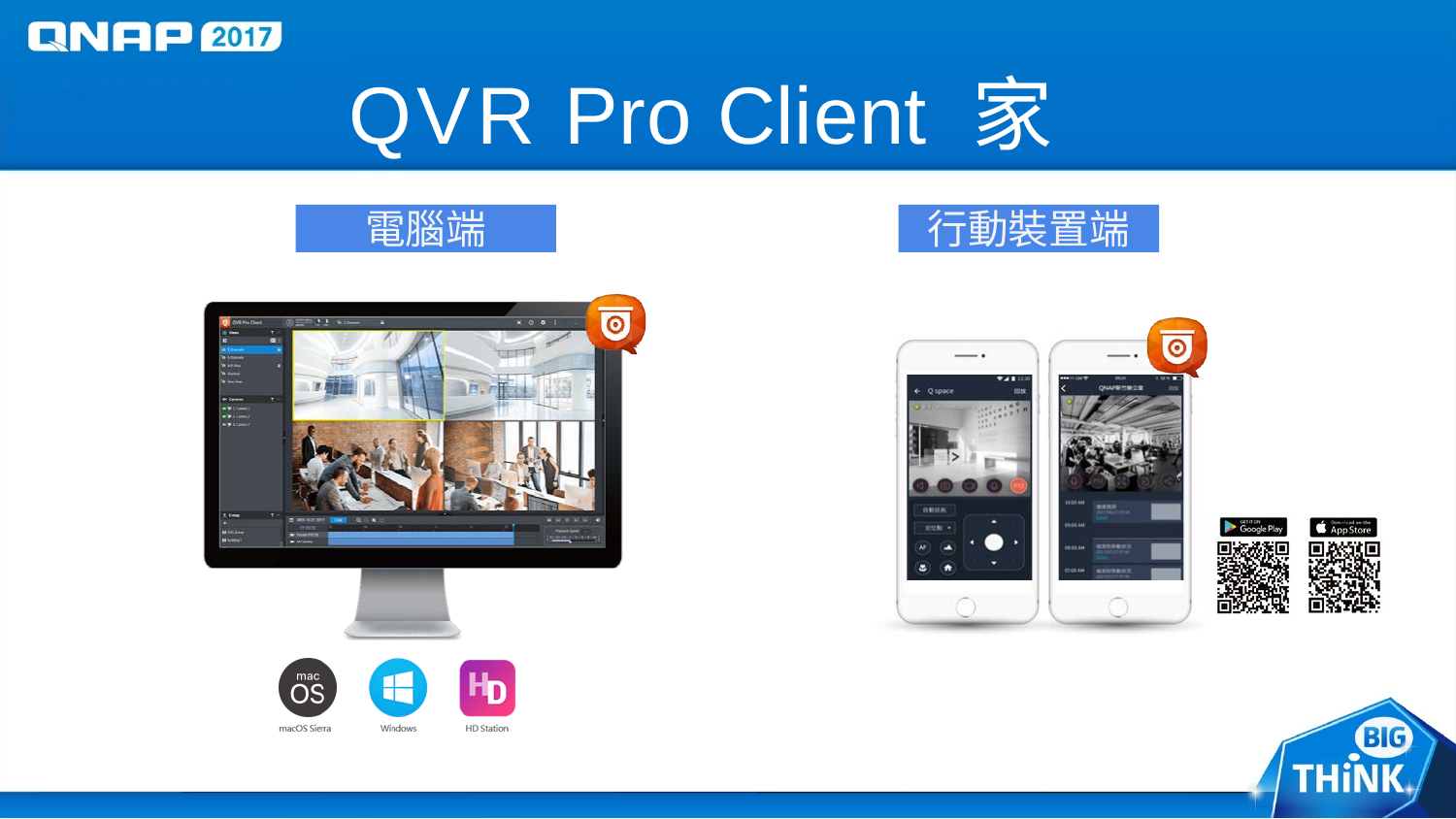

# QVR Pro Client 家族
電腦端
行動裝置端